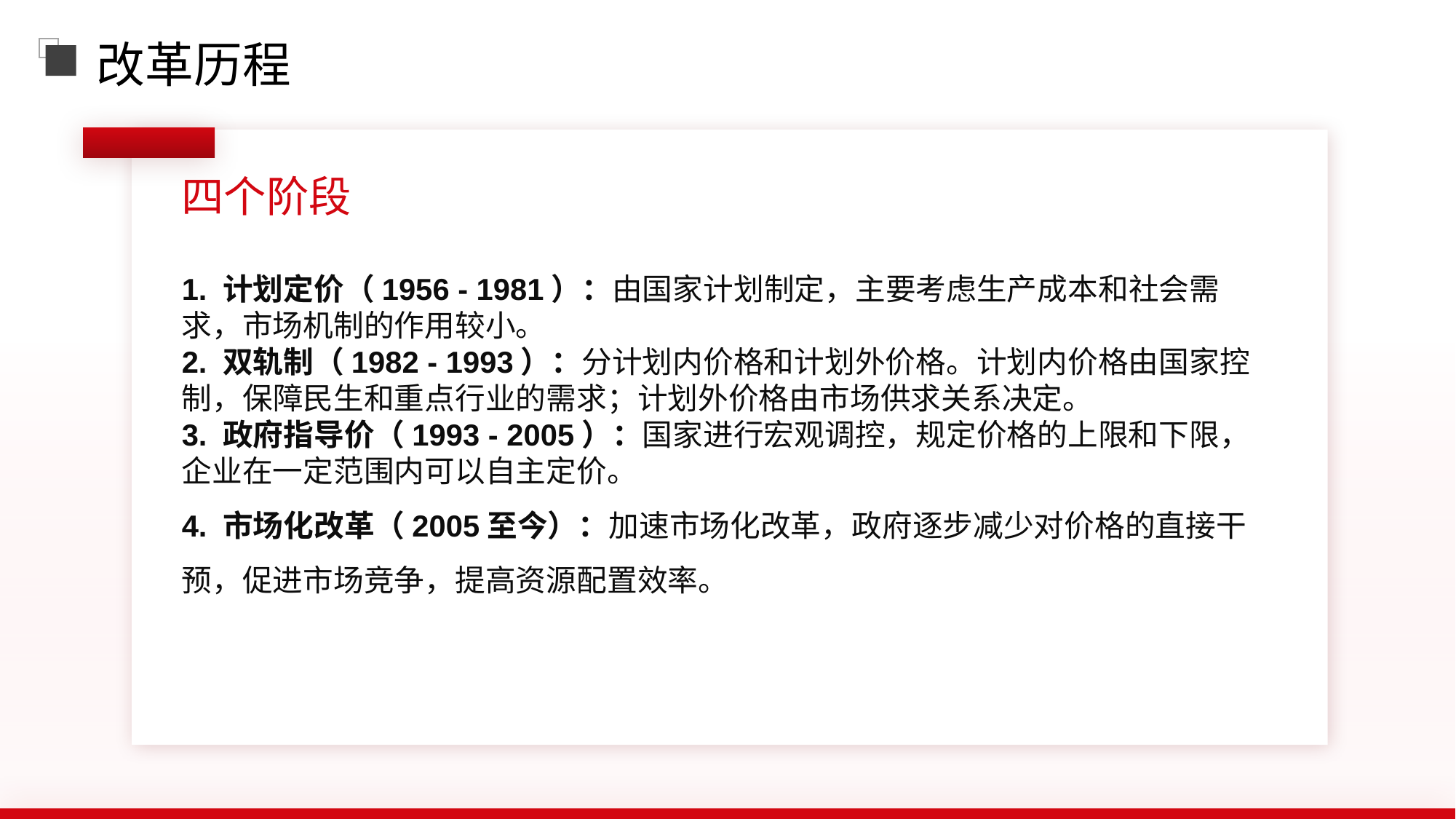

改革历程

四个阶段
1. 计划定价（1956 - 1981）：由国家计划制定，主要考虑生产成本和社会需求，市场机制的作用较小。
2. 双轨制（1982 - 1993）：分计划内价格和计划外价格。计划内价格由国家控制，保障民生和重点行业的需求；计划外价格由市场供求关系决定。
3. 政府指导价（1993 - 2005）：国家进行宏观调控，规定价格的上限和下限，企业在一定范围内可以自主定价。
4. 市场化改革（2005至今）：加速市场化改革，政府逐步减少对价格的直接干预，促进市场竞争，提高资源配置效率。